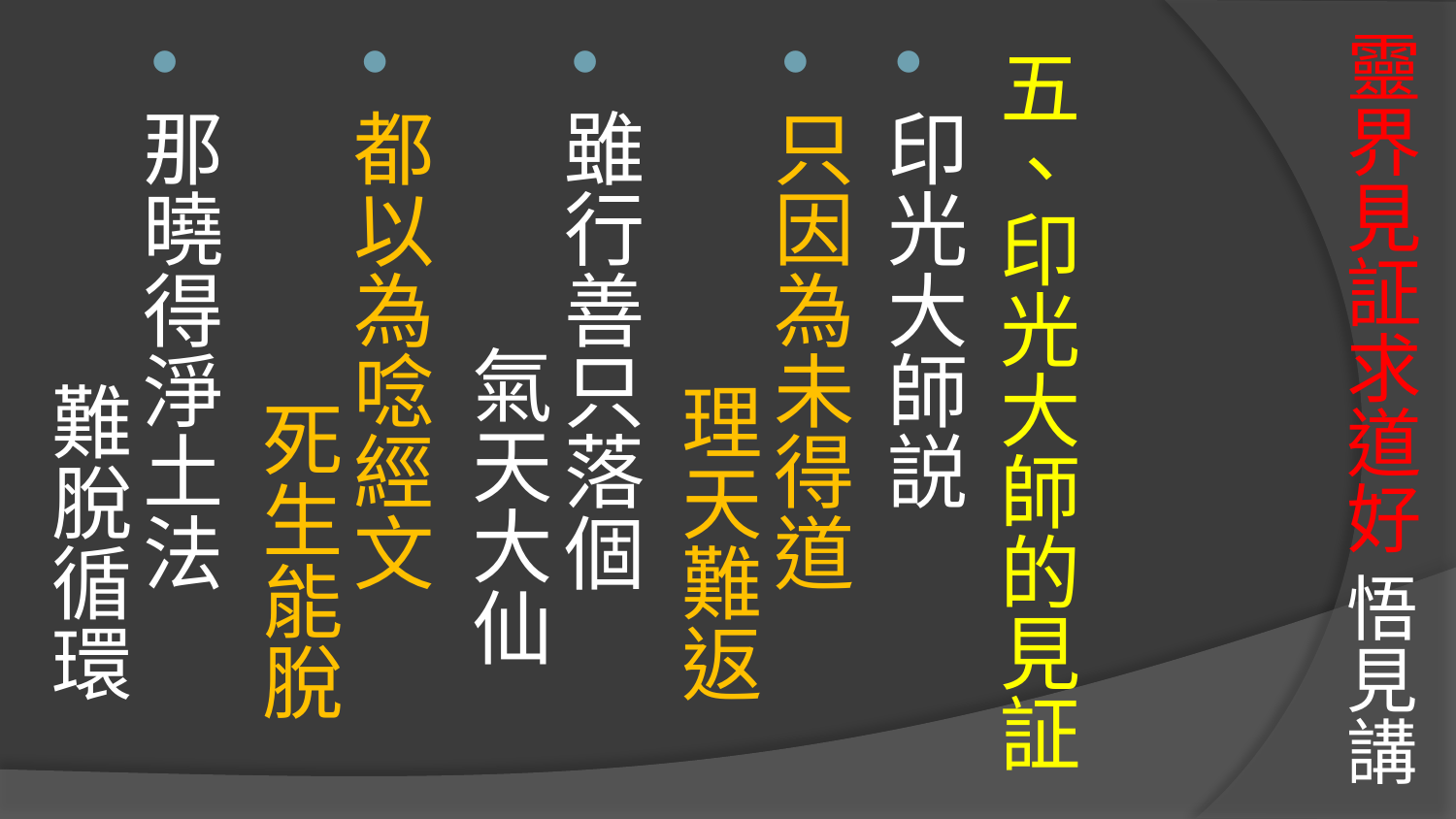

# 靈界見証求道好 悟見講
五、印光大師的見証
印光大師説
只因為未得道                          理天難返
雖行善只落個                        氣天大仙
都以為唸經文                           死生能脫
那曉得淨土法                          難脫循環